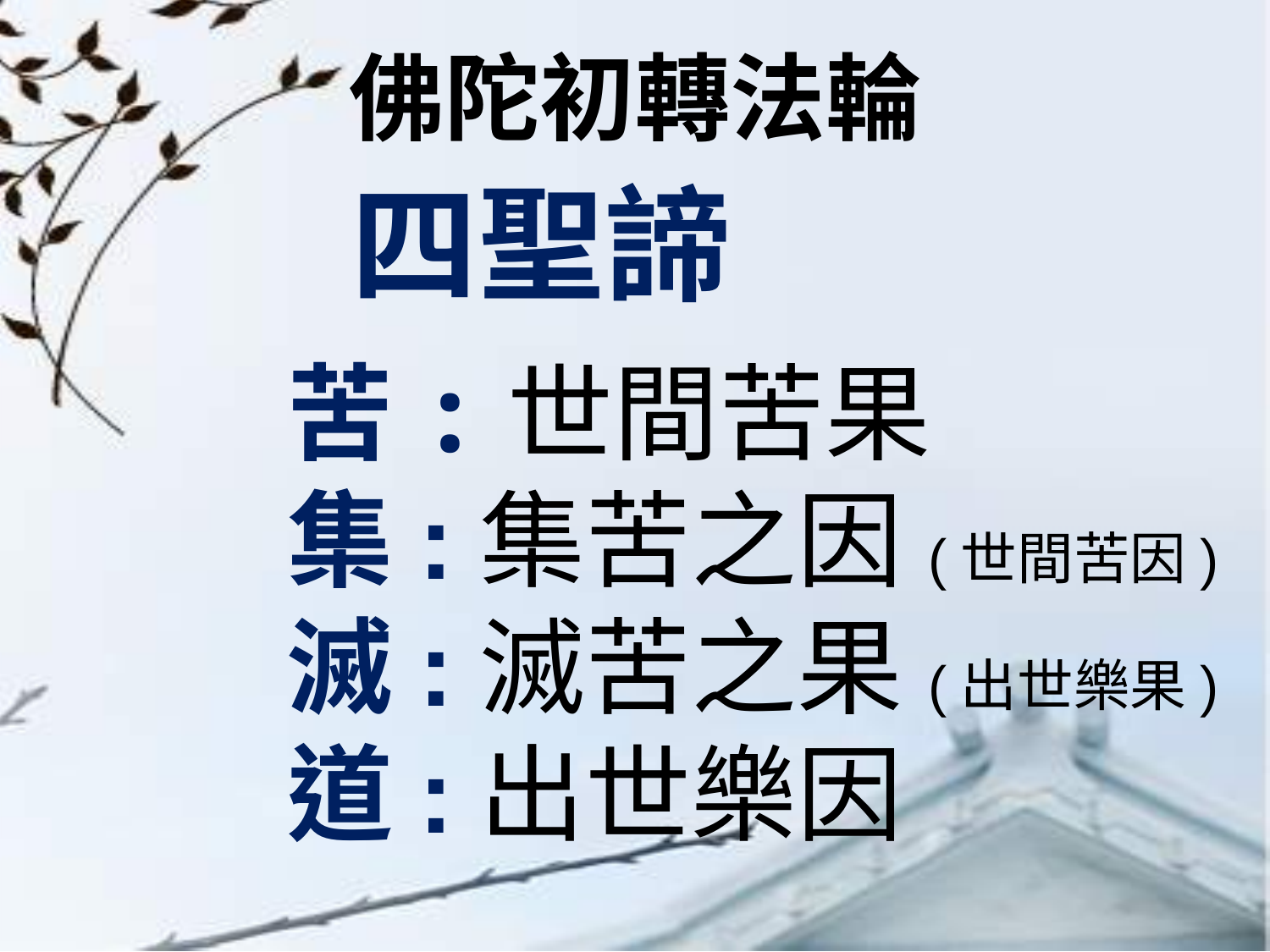

佛陀初轉法輪
四聖諦
苦:世間苦果
集:集苦之因(世間苦因)
滅:滅苦之果(出世樂果)
道:出世樂因